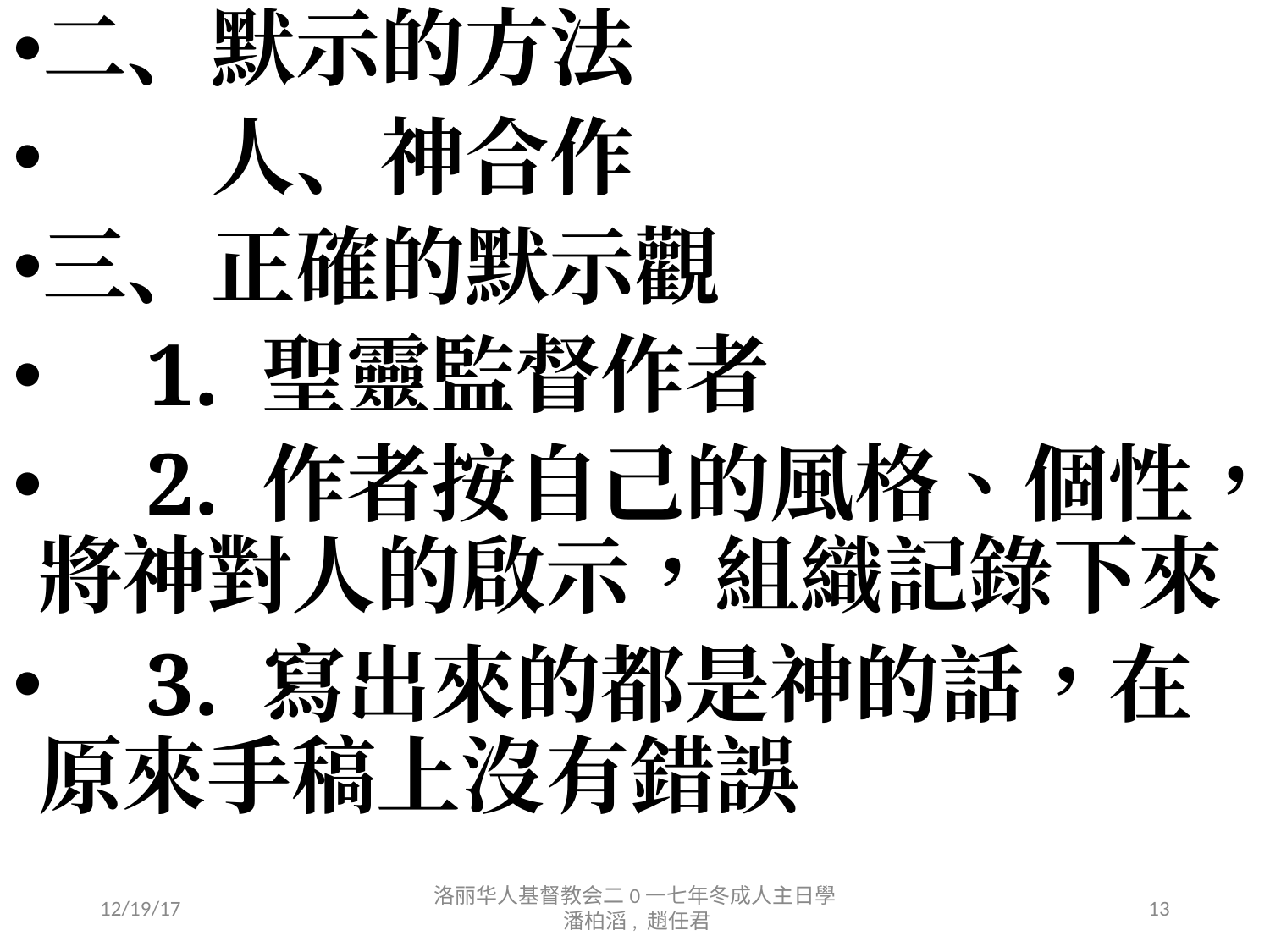

二、默示的方法
　　人、神合作
三、正確的默示觀
　1. 聖靈監督作者
　2. 作者按自己的風格、個性，將神對人的啟示，組織記錄下來
　3. 寫出來的都是神的話，在原來手稿上沒有錯誤

12/19/17
洛丽华人基督教会二0一七年冬成人主日學   潘柏滔, 趙任君
13